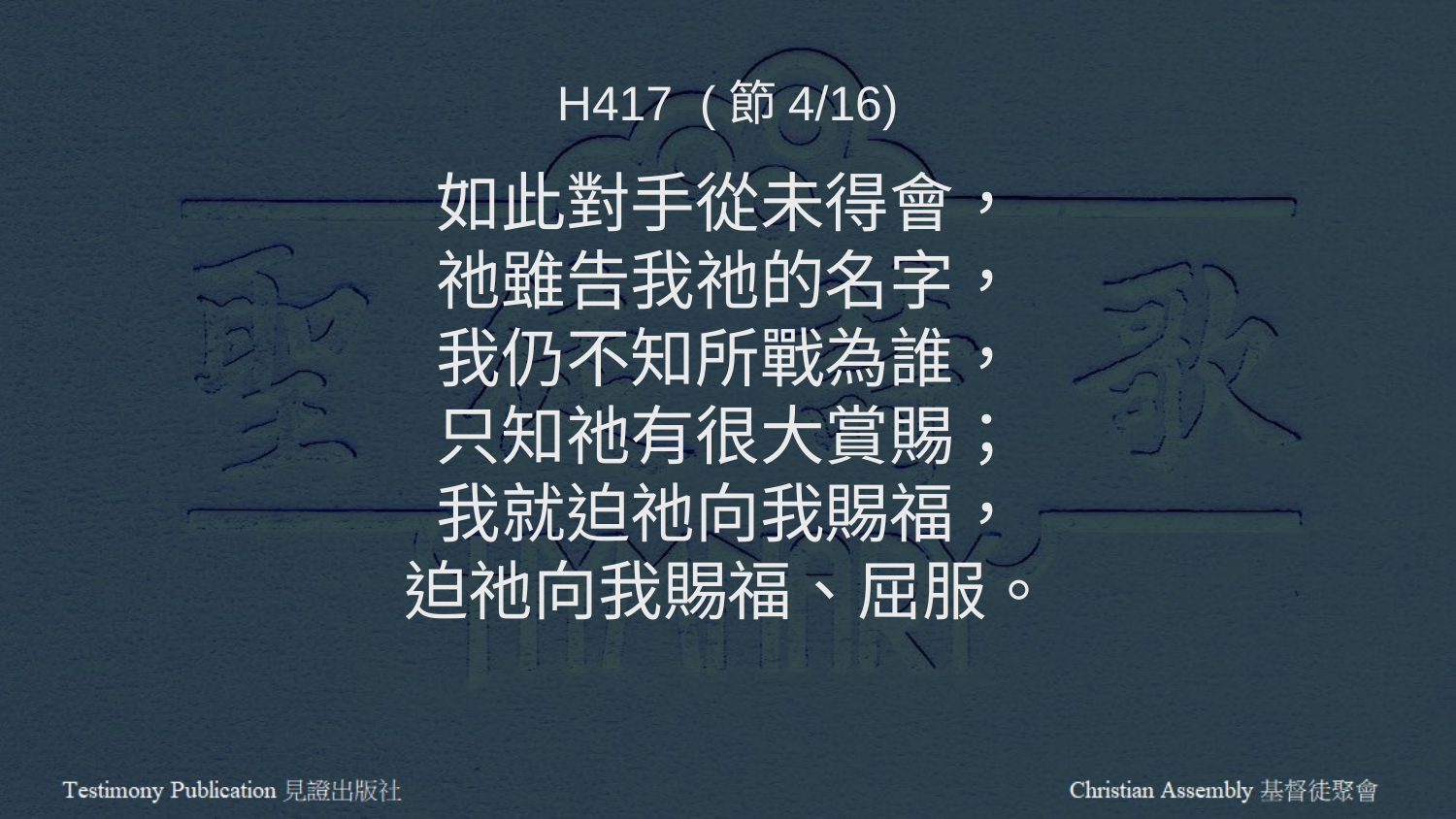

H417  (節4/16)

如此對手從未得會，
祂雖告我祂的名字，
我仍不知所戰為誰，
只知祂有很大賞賜；
我就迫祂向我賜福，
迫祂向我賜福、屈服。